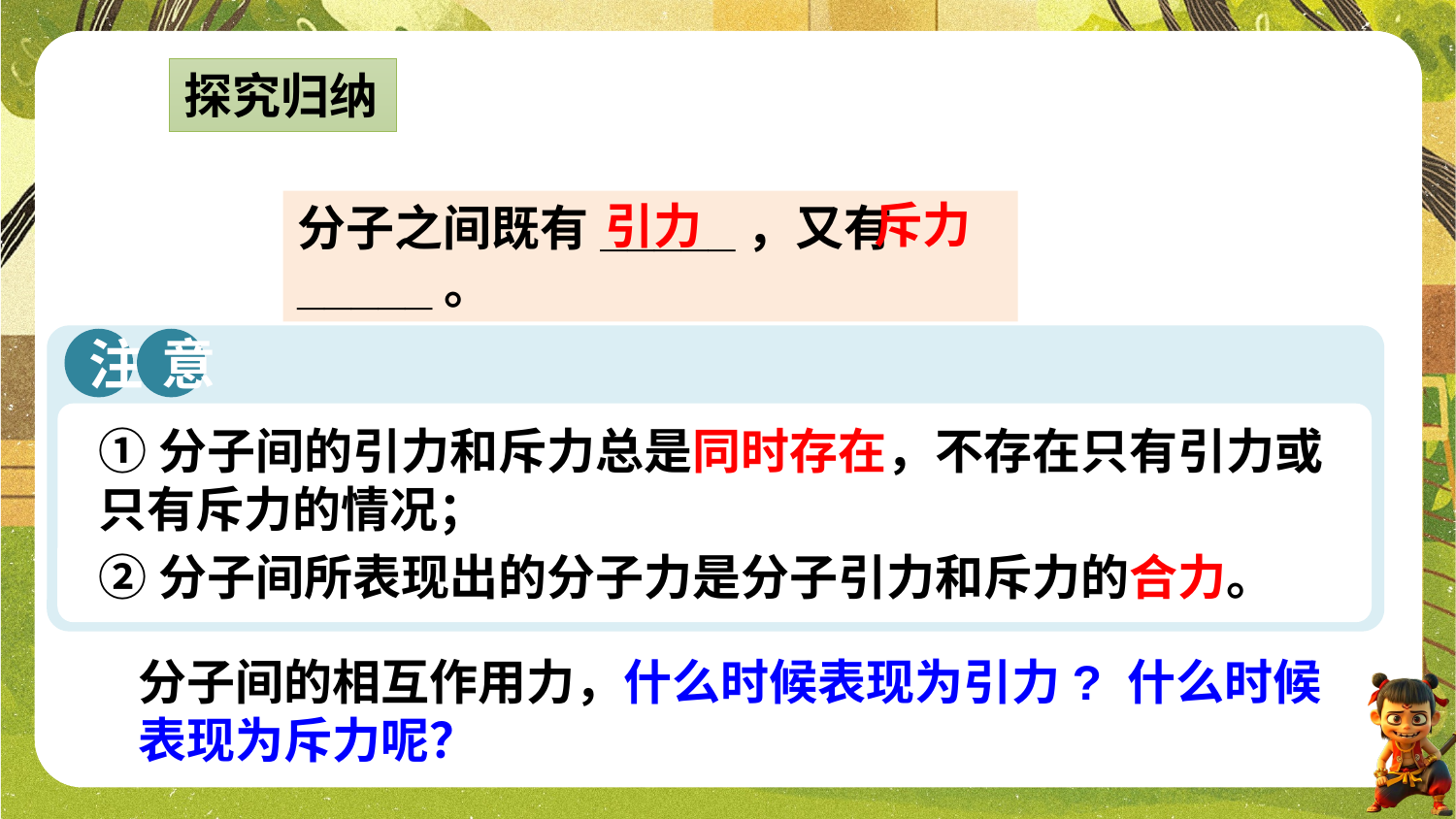

探究归纳
斥力
引力
分子之间既有_____，又有_____。

注
意

①分子间的引力和斥力总是同时存在，不存在只有引力或只有斥力的情况；
②分子间所表现出的分子力是分子引力和斥力的合力。
分子间的相互作用力，什么时候表现为引力? 什么时候表现为斥力呢？